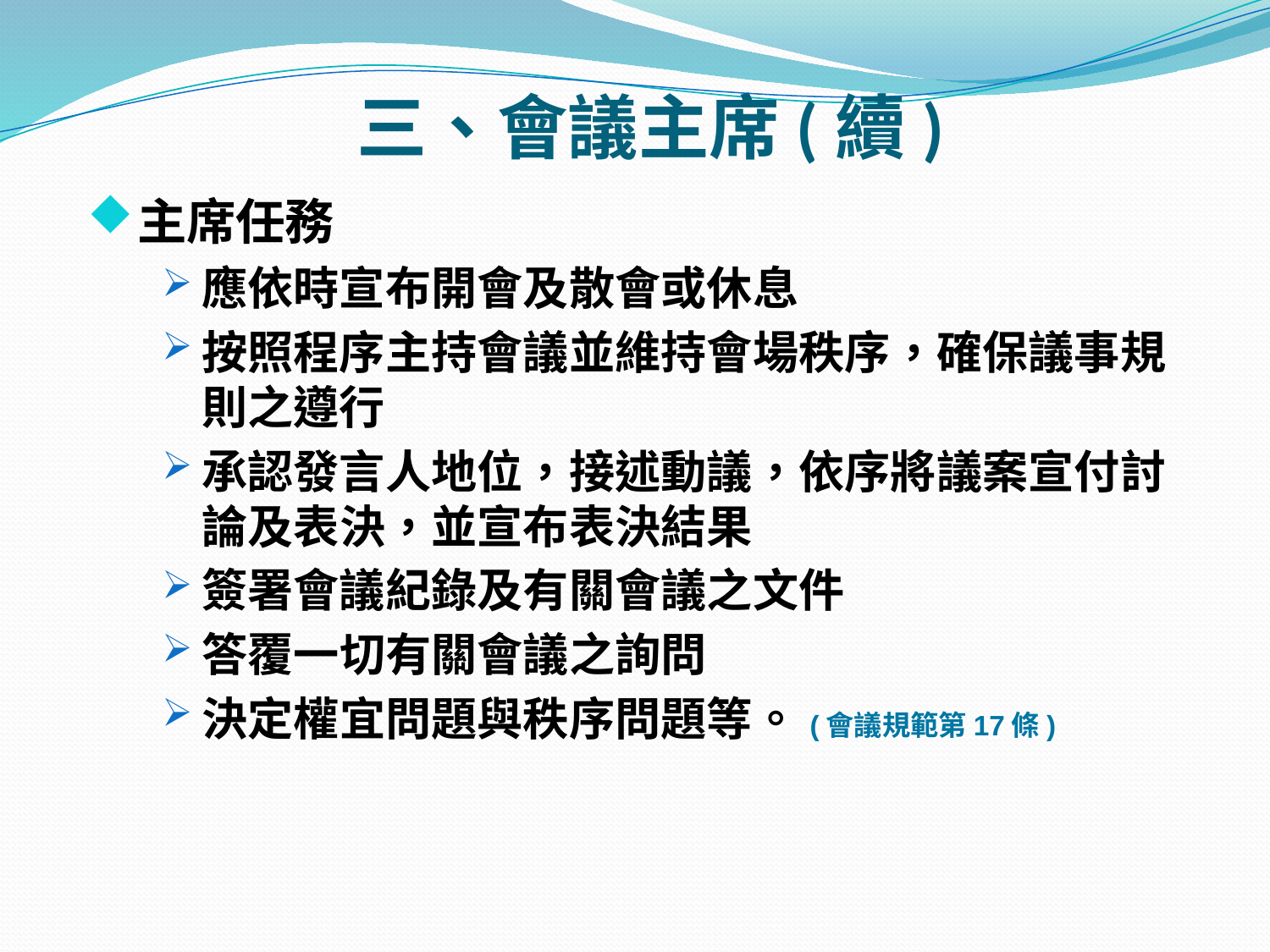

# 三、會議主席(續)
主席任務
應依時宣布開會及散會或休息
按照程序主持會議並維持會場秩序，確保議事規則之遵行
承認發言人地位，接述動議，依序將議案宣付討論及表決，並宣布表決結果
簽署會議紀錄及有關會議之文件
答覆一切有關會議之詢問
決定權宜問題與秩序問題等。(會議規範第17條)